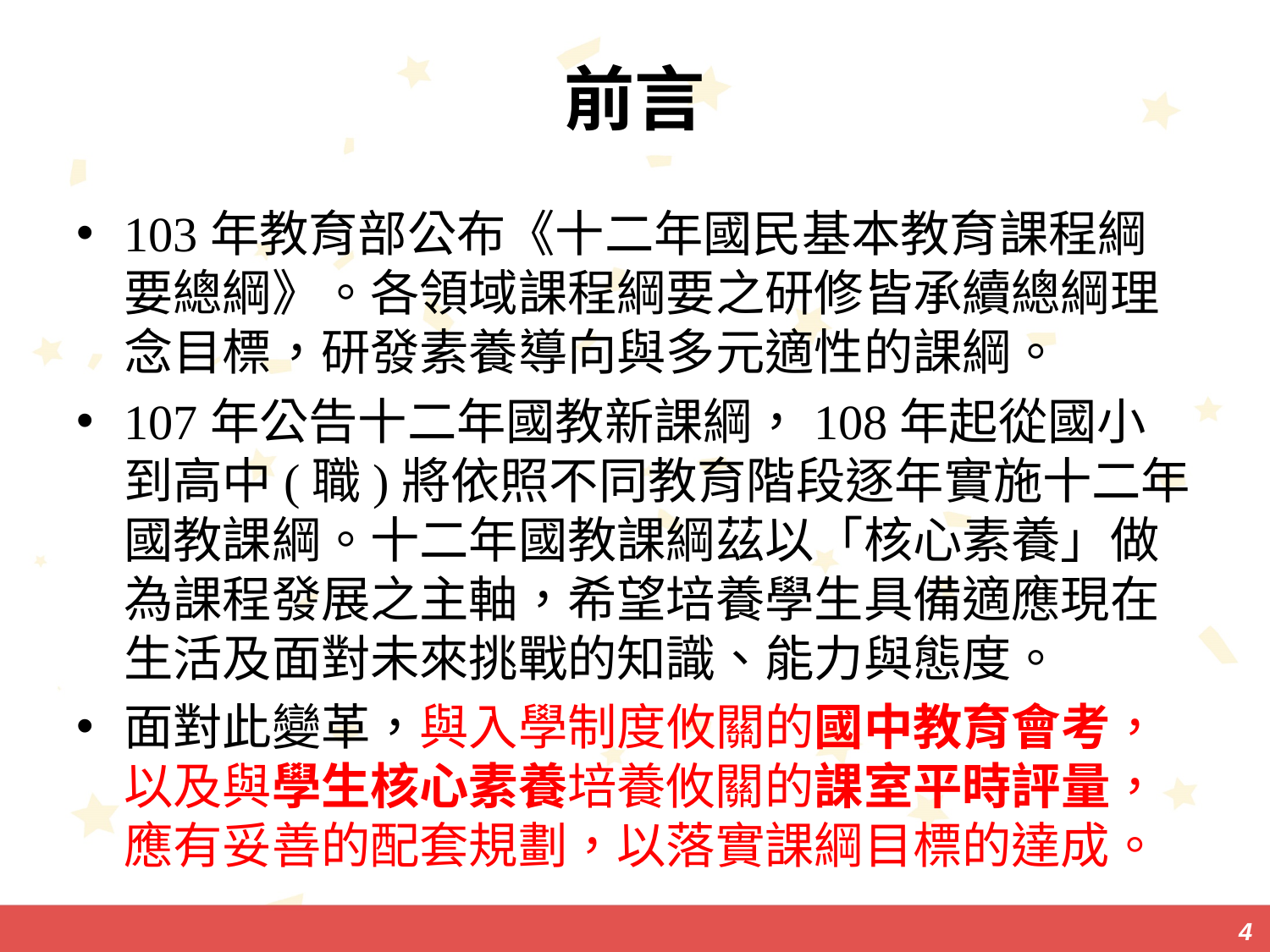

# 前言
103年教育部公布《十二年國民基本教育課程綱要總綱》。各領域課程綱要之研修皆承續總綱理念目標，研發素養導向與多元適性的課綱。
107年公告十二年國教新課綱，108年起從國小到高中(職)將依照不同教育階段逐年實施十二年國教課綱。十二年國教課綱茲以「核心素養」做為課程發展之主軸，希望培養學生具備適應現在生活及面對未來挑戰的知識、能力與態度。
面對此變革，與入學制度攸關的國中教育會考，以及與學生核心素養培養攸關的課室平時評量，應有妥善的配套規劃，以落實課綱目標的達成。

4